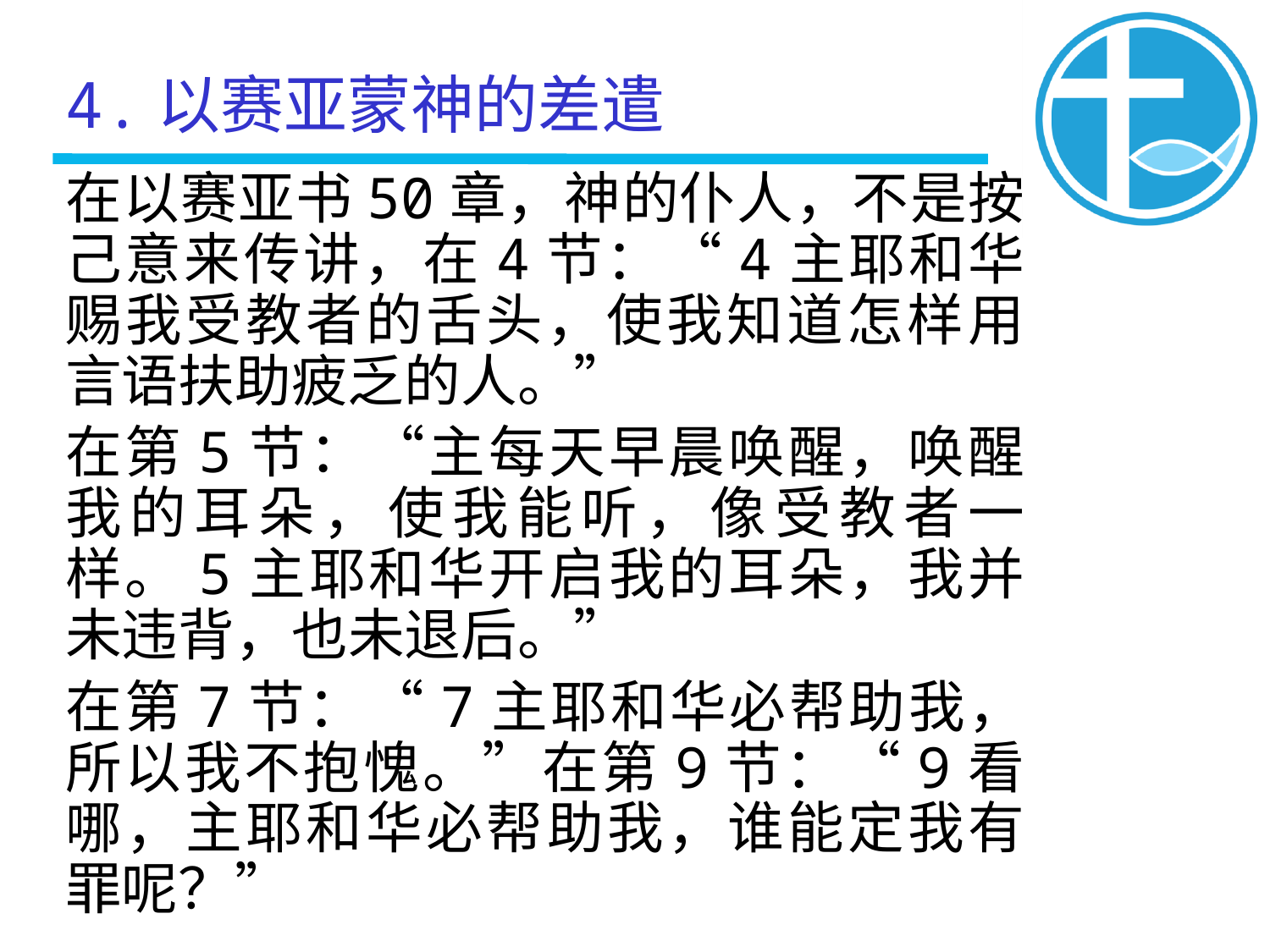

4.以赛亚蒙神的差遣
在以赛亚书50章，神的仆人，不是按己意来传讲，在4节：“4主耶和华赐我受教者的舌头，使我知道怎样用言语扶助疲乏的人。”
在第5节：“主每天早晨唤醒，唤醒我的耳朵，使我能听，像受教者一样。5主耶和华开启我的耳朵，我并未违背，也未退后。”
在第7节：“7主耶和华必帮助我，所以我不抱愧。”在第9节：“9看哪，主耶和华必帮助我，谁能定我有罪呢？”